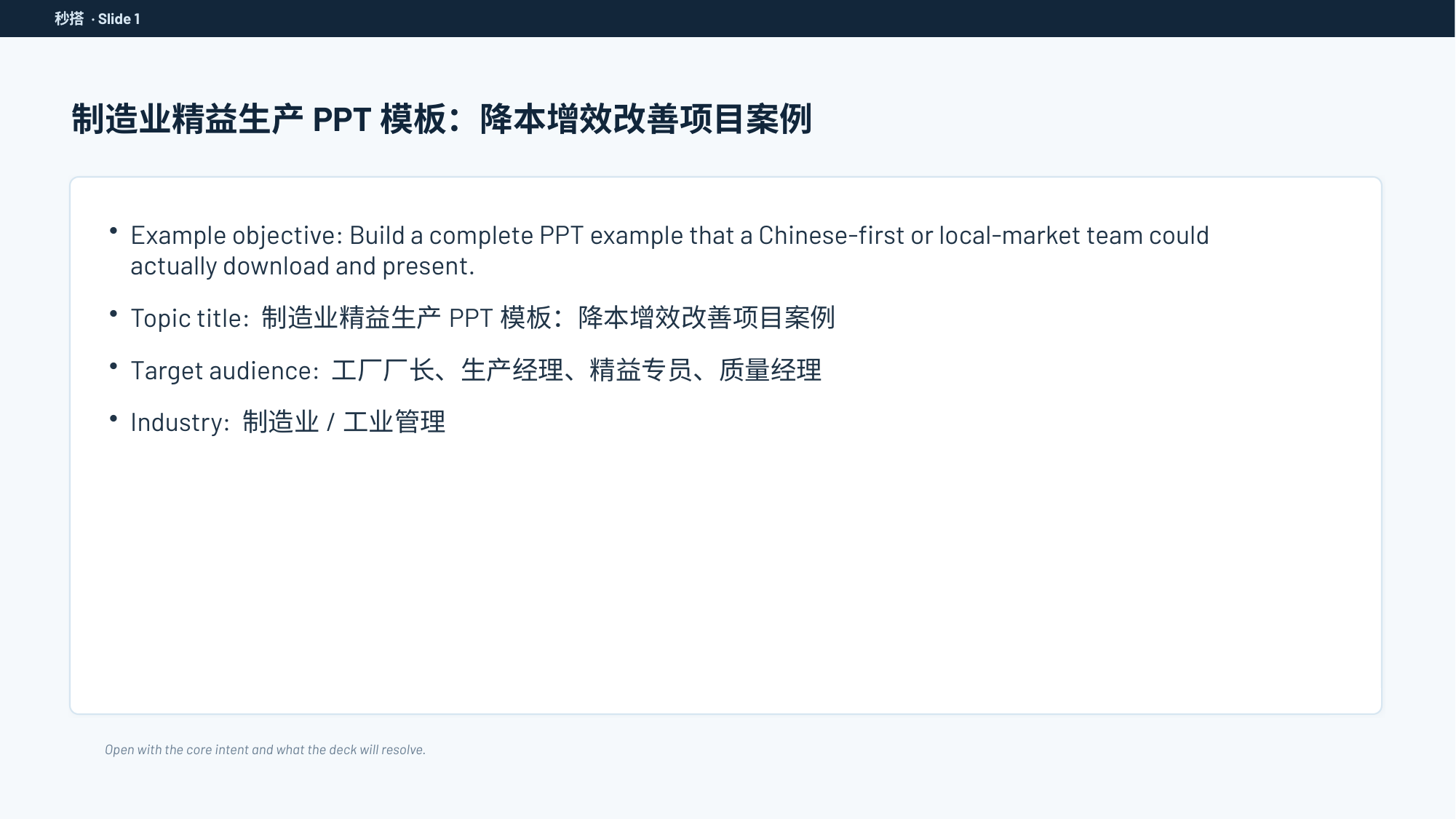

秒搭 · Slide 1
制造业精益生产PPT模板：降本增效改善项目案例

Example objective: Build a complete PPT example that a Chinese-first or local-market team could actually download and present.
Topic title: 制造业精益生产PPT模板：降本增效改善项目案例
Target audience: 工厂厂长、生产经理、精益专员、质量经理
Industry: 制造业/工业管理
Open with the core intent and what the deck will resolve.